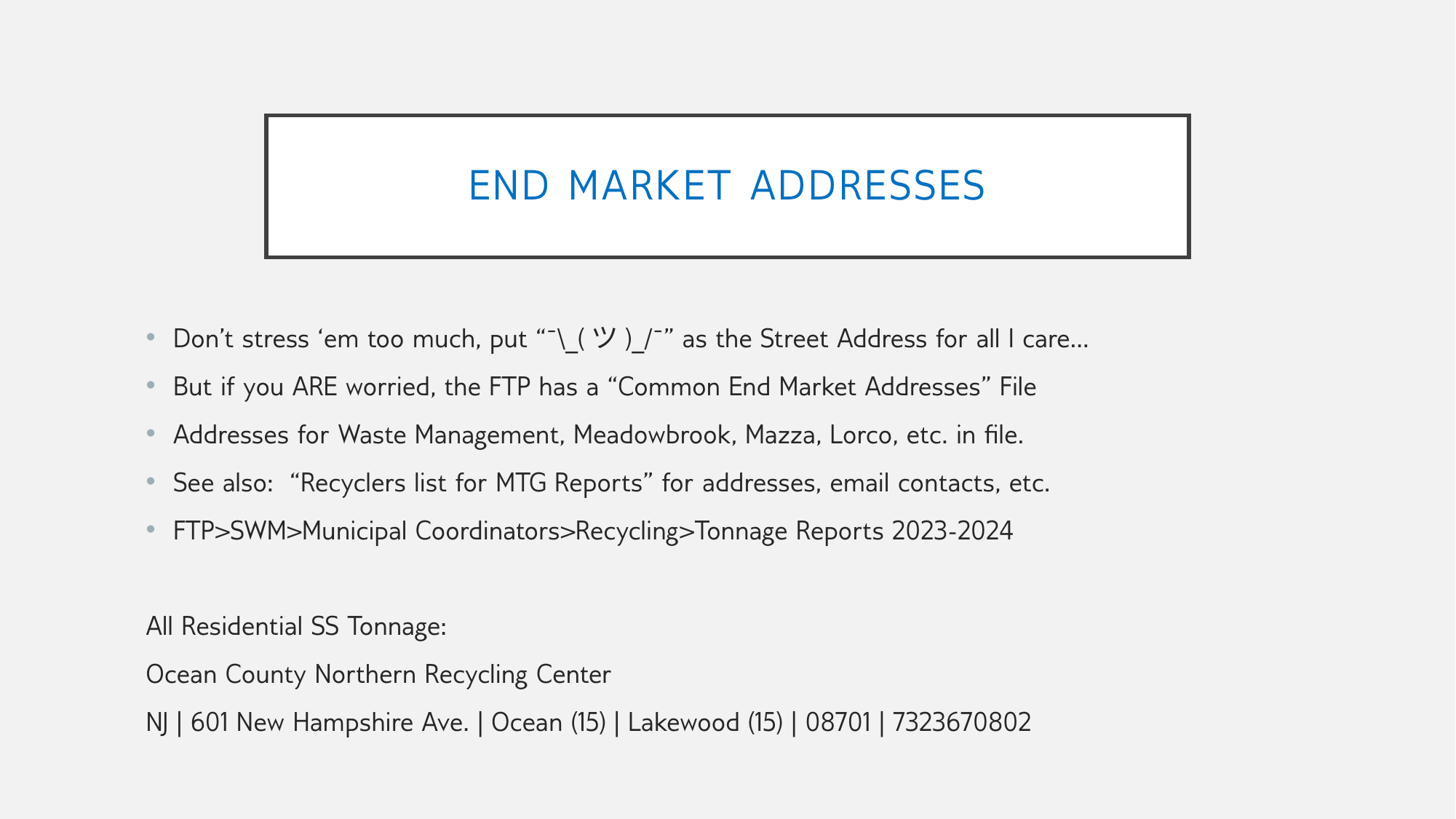

# End Market ADDRESSES
Don’t stress ‘em too much, put “¯\_(ツ)_/¯” as the Street Address for all I care…
But if you ARE worried, the FTP has a “Common End Market Addresses” File
Addresses for Waste Management, Meadowbrook, Mazza, Lorco, etc. in file.
See also:  “Recyclers list for MTG Reports” for addresses, email contacts, etc.
FTP>SWM>Municipal Coordinators>Recycling>Tonnage Reports 2023-2024

All Residential SS Tonnage:
Ocean County Northern Recycling Center
NJ | 601 New Hampshire Ave. | Ocean (15) | Lakewood (15) | 08701 | 7323670802